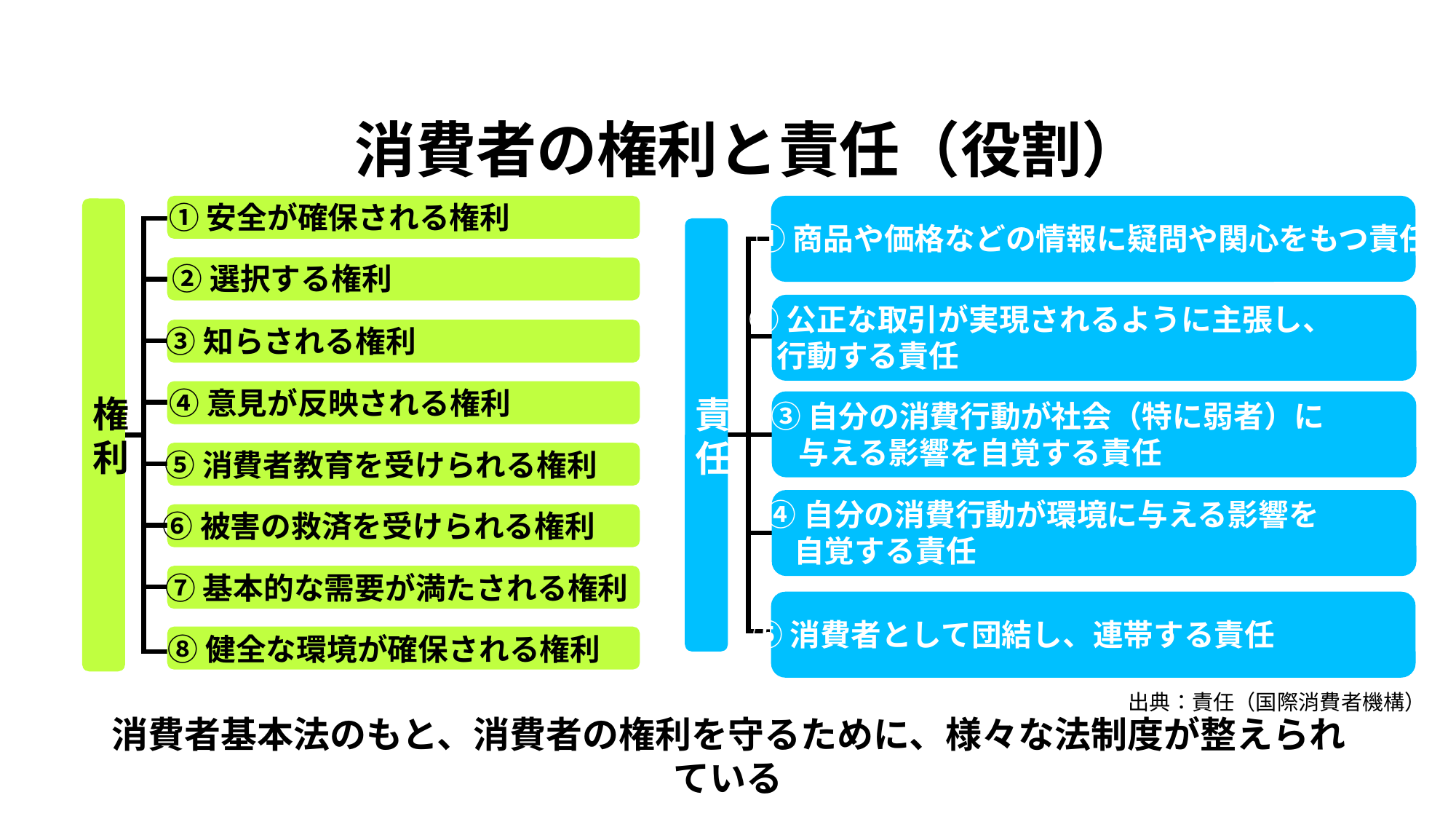

消費者の権利と責任（役割）
①安全が確保される権利

①商品や価格などの情報に疑問や関心をもつ責任

責任

②公正な取引が実現されるように主張し、
   行動する責任

③自分の消費行動が社会（特に弱者）に
   与える影響を自覚する責任

④自分の消費行動が環境に与える影響を
   自覚する責任

⑤消費者として団結し、連帯する責任

権
利

②選択する権利

③知らされる権利

④意見が反映される権利

⑤消費者教育を受けられる権利

⑥被害の救済を受けられる権利

⑦基本的な需要が満たされる権利

⑧健全な環境が確保される権利

出典：責任（国際消費者機構）
消費者基本法のもと、消費者の権利を守るために、様々な法制度が整えられている